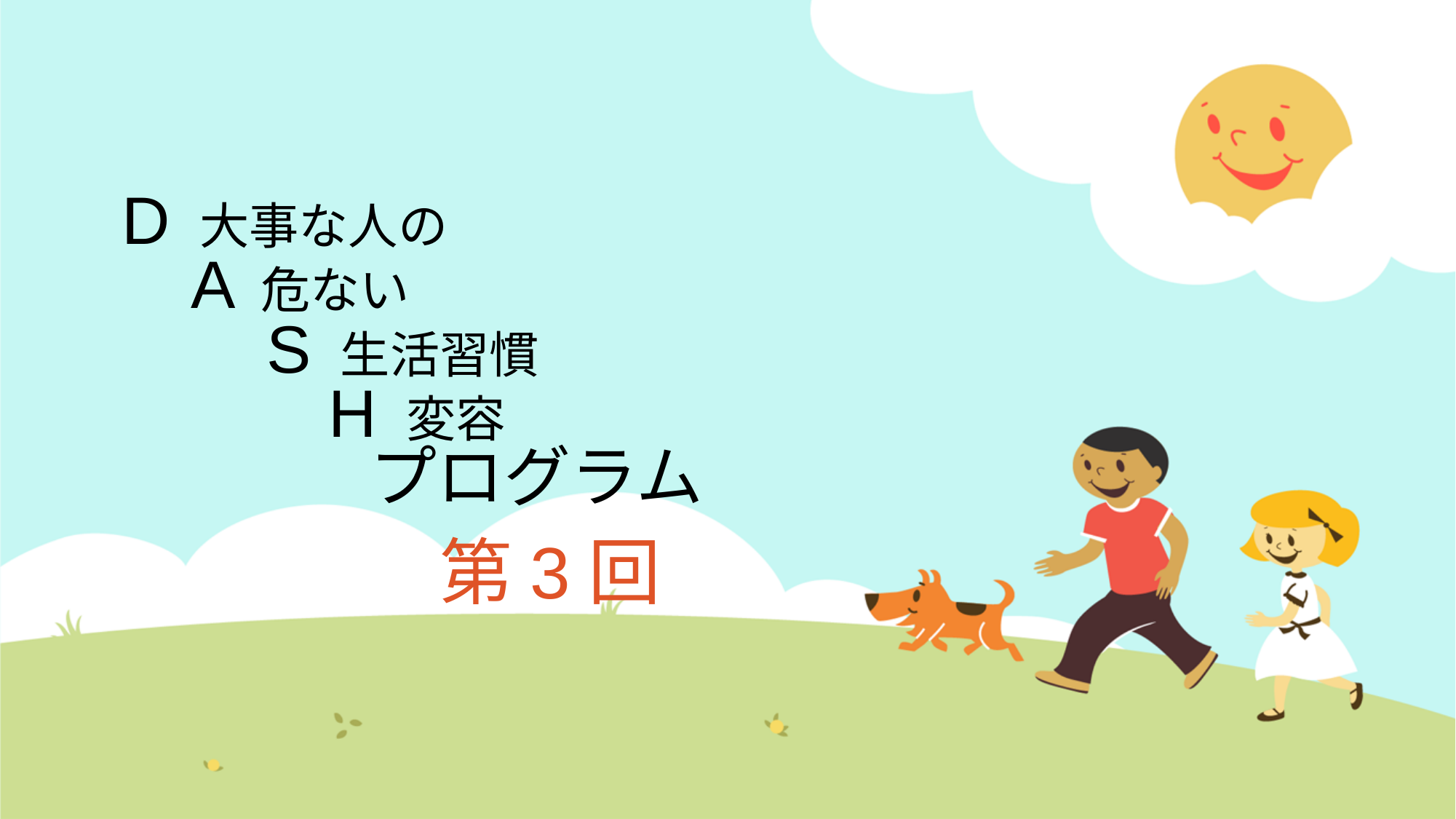

# D 大事な人の 　 A 危ない 　　S 生活習慣 　　　　H 変容 　　　　　プログラム
第3回